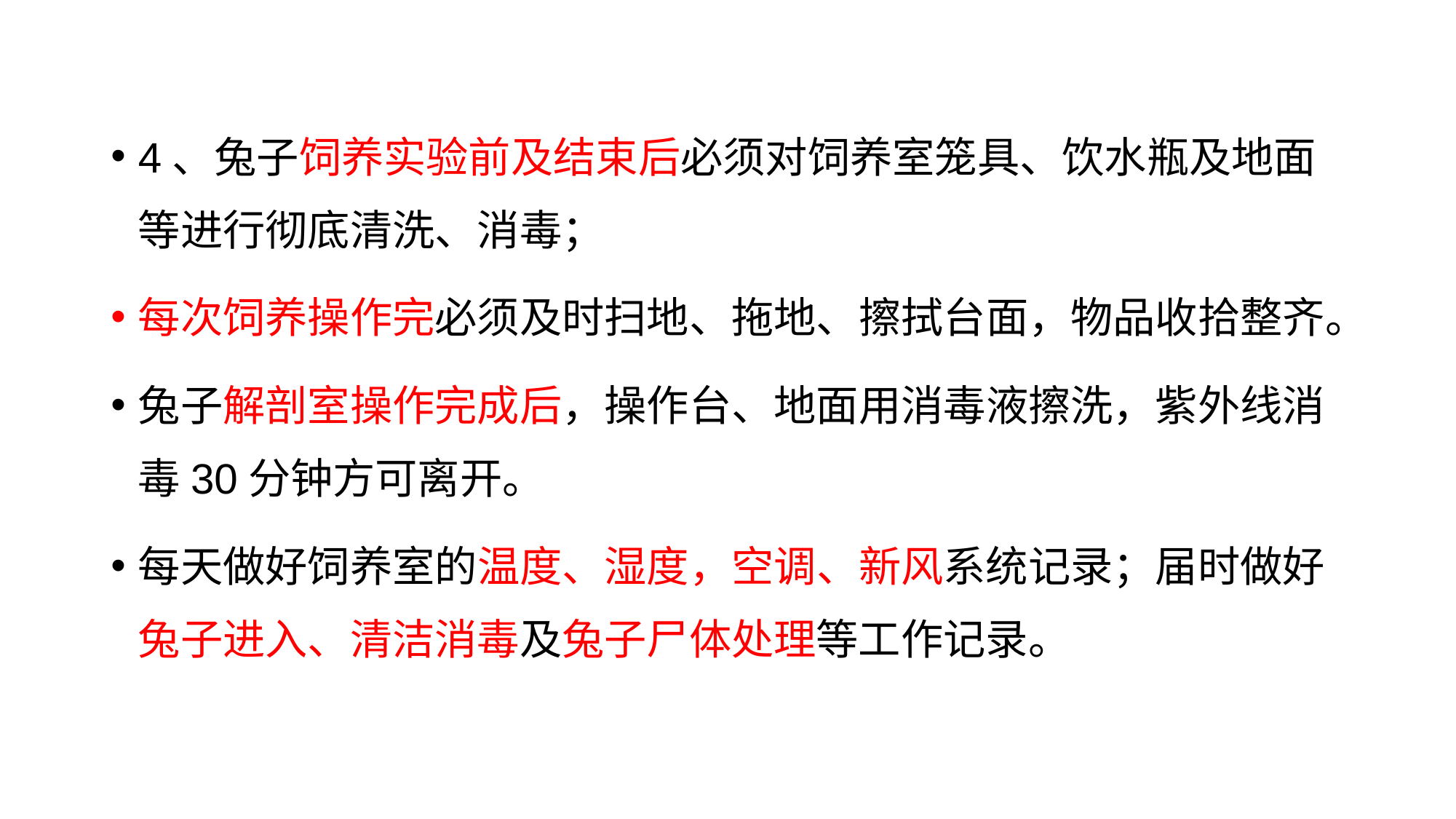

4、兔子饲养实验前及结束后必须对饲养室笼具、饮水瓶及地面等进行彻底清洗、消毒；
每次饲养操作完必须及时扫地、拖地、擦拭台面，物品收拾整齐。
兔子解剖室操作完成后，操作台、地面用消毒液擦洗，紫外线消毒30分钟方可离开。
每天做好饲养室的温度、湿度，空调、新风系统记录；届时做好兔子进入、清洁消毒及兔子尸体处理等工作记录。